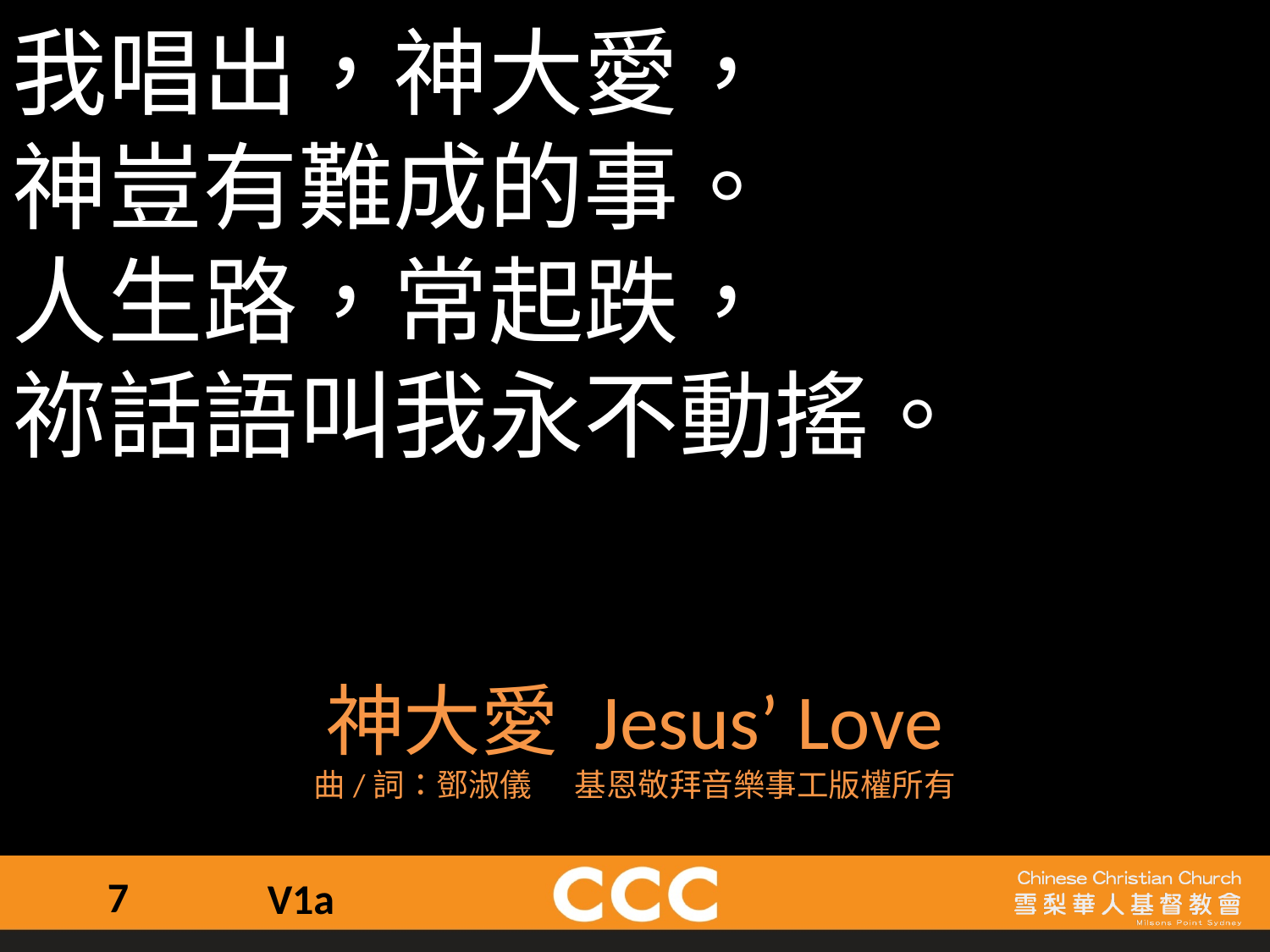

我唱出，神大愛，
神豈有難成的事。
人生路，常起跌，
祢話語叫我永不動搖。
神大愛 Jesus’ Love
曲/詞：鄧淑儀 	 基恩敬拜音樂事工版權所有

7
V1a